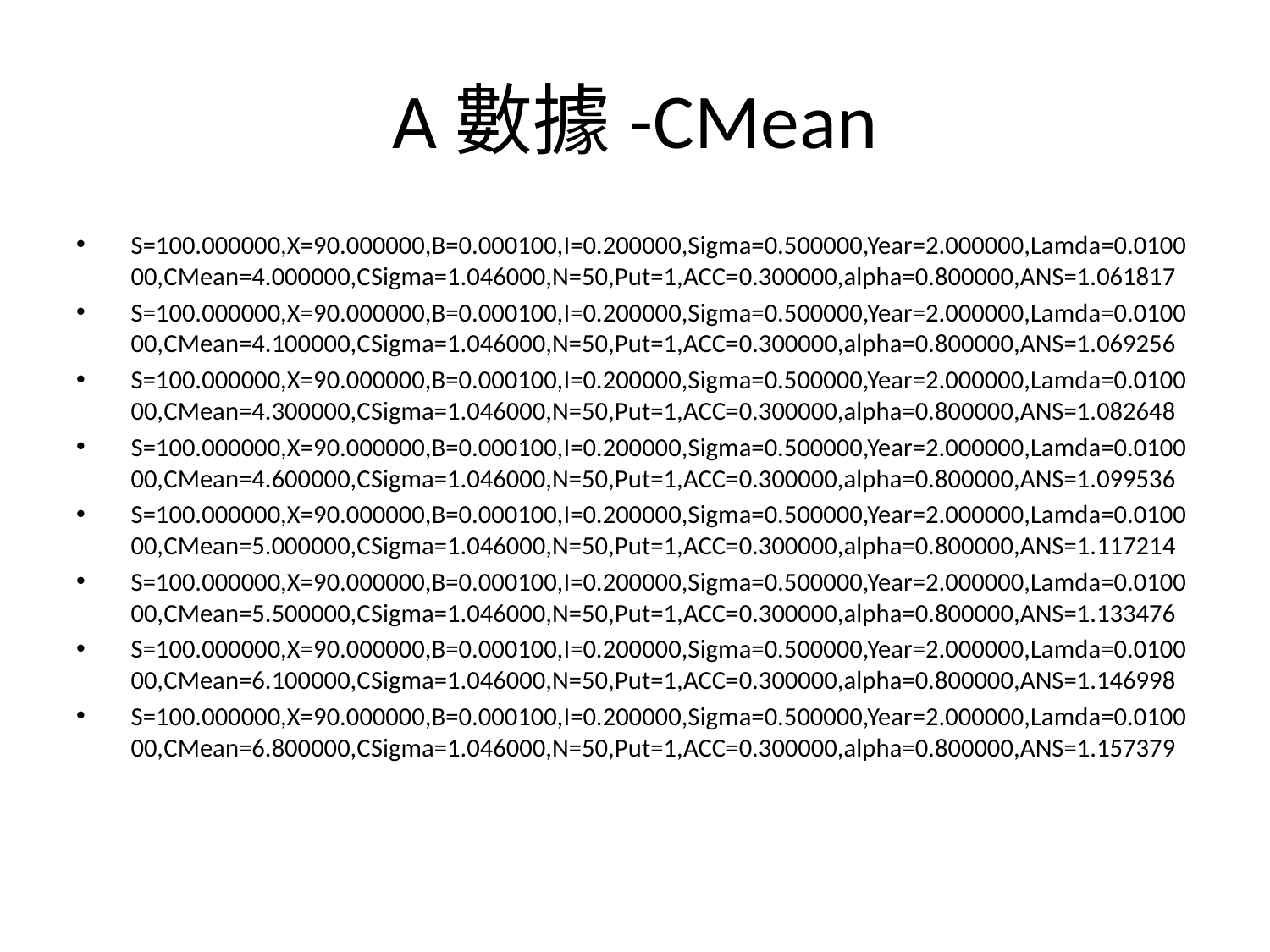

# A數據-CMean
S=100.000000,X=90.000000,B=0.000100,I=0.200000,Sigma=0.500000,Year=2.000000,Lamda=0.010000,CMean=4.000000,CSigma=1.046000,N=50,Put=1,ACC=0.300000,alpha=0.800000,ANS=1.061817
S=100.000000,X=90.000000,B=0.000100,I=0.200000,Sigma=0.500000,Year=2.000000,Lamda=0.010000,CMean=4.100000,CSigma=1.046000,N=50,Put=1,ACC=0.300000,alpha=0.800000,ANS=1.069256
S=100.000000,X=90.000000,B=0.000100,I=0.200000,Sigma=0.500000,Year=2.000000,Lamda=0.010000,CMean=4.300000,CSigma=1.046000,N=50,Put=1,ACC=0.300000,alpha=0.800000,ANS=1.082648
S=100.000000,X=90.000000,B=0.000100,I=0.200000,Sigma=0.500000,Year=2.000000,Lamda=0.010000,CMean=4.600000,CSigma=1.046000,N=50,Put=1,ACC=0.300000,alpha=0.800000,ANS=1.099536
S=100.000000,X=90.000000,B=0.000100,I=0.200000,Sigma=0.500000,Year=2.000000,Lamda=0.010000,CMean=5.000000,CSigma=1.046000,N=50,Put=1,ACC=0.300000,alpha=0.800000,ANS=1.117214
S=100.000000,X=90.000000,B=0.000100,I=0.200000,Sigma=0.500000,Year=2.000000,Lamda=0.010000,CMean=5.500000,CSigma=1.046000,N=50,Put=1,ACC=0.300000,alpha=0.800000,ANS=1.133476
S=100.000000,X=90.000000,B=0.000100,I=0.200000,Sigma=0.500000,Year=2.000000,Lamda=0.010000,CMean=6.100000,CSigma=1.046000,N=50,Put=1,ACC=0.300000,alpha=0.800000,ANS=1.146998
S=100.000000,X=90.000000,B=0.000100,I=0.200000,Sigma=0.500000,Year=2.000000,Lamda=0.010000,CMean=6.800000,CSigma=1.046000,N=50,Put=1,ACC=0.300000,alpha=0.800000,ANS=1.157379